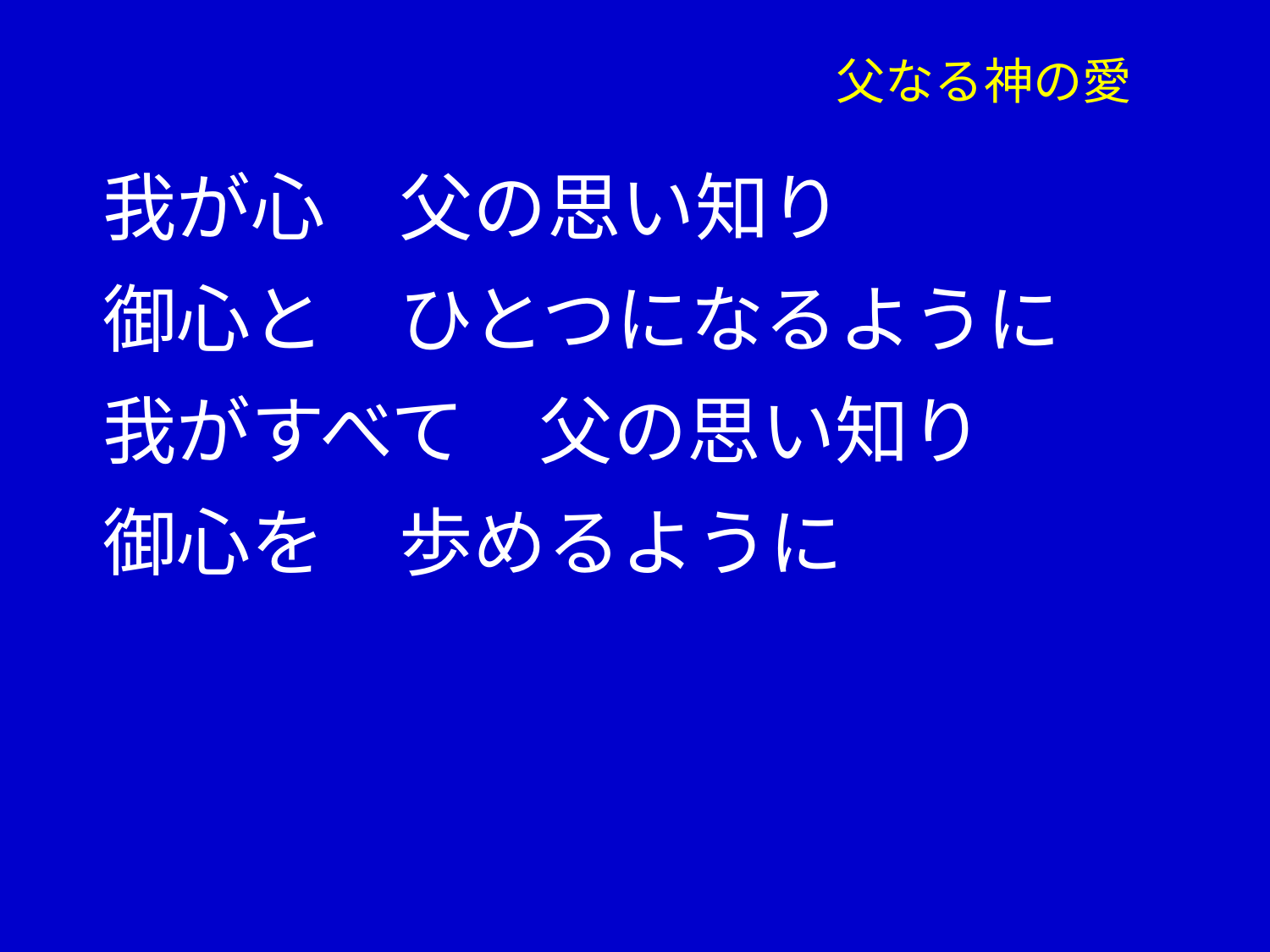

# 父なる神の愛
我が心　父の思い知り
御心と　ひとつになるように
我がすべて　父の思い知り
御心を　歩めるように